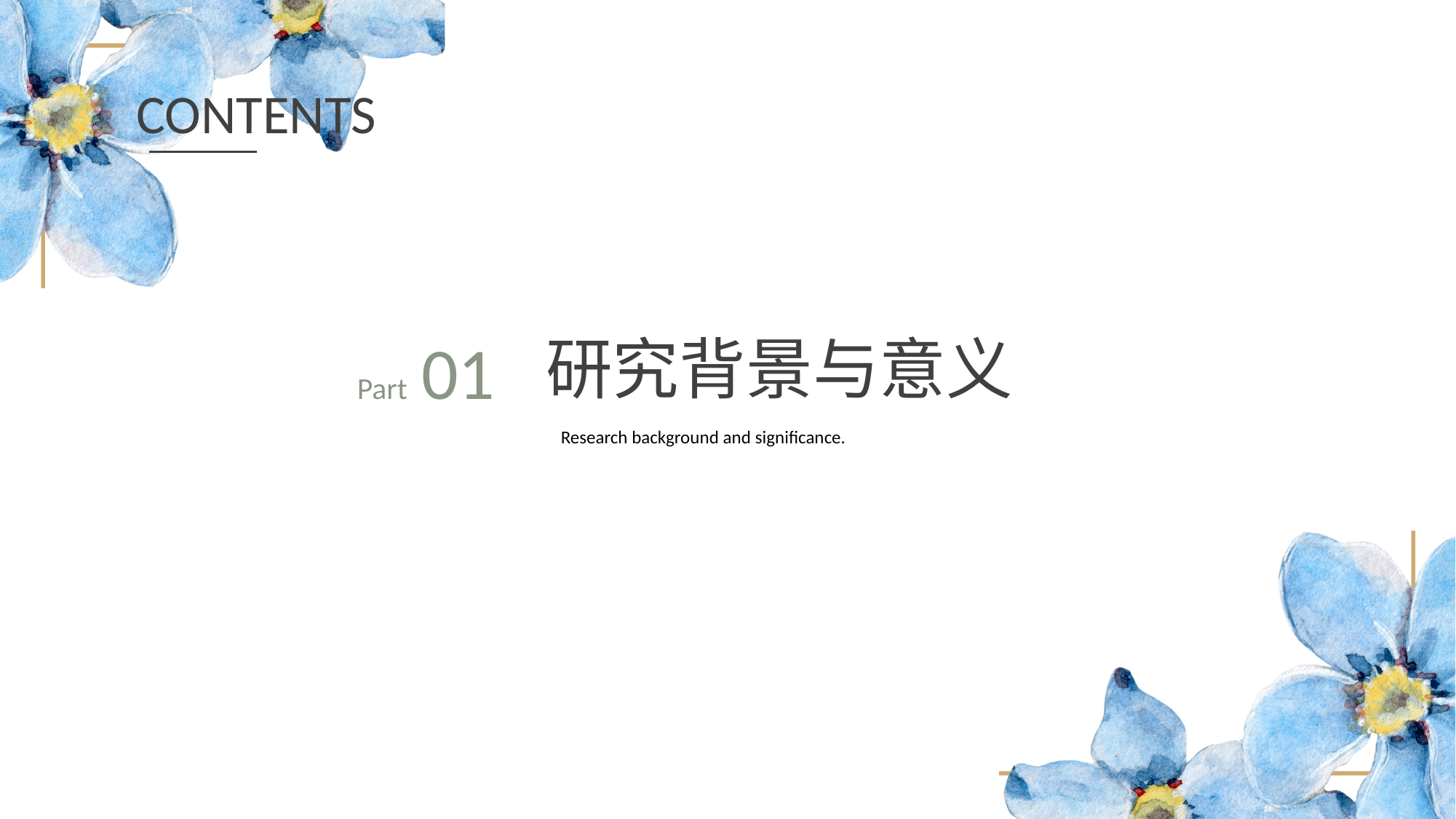

CONTENTS
Part  01
研究背景与意义
Research background and significance.